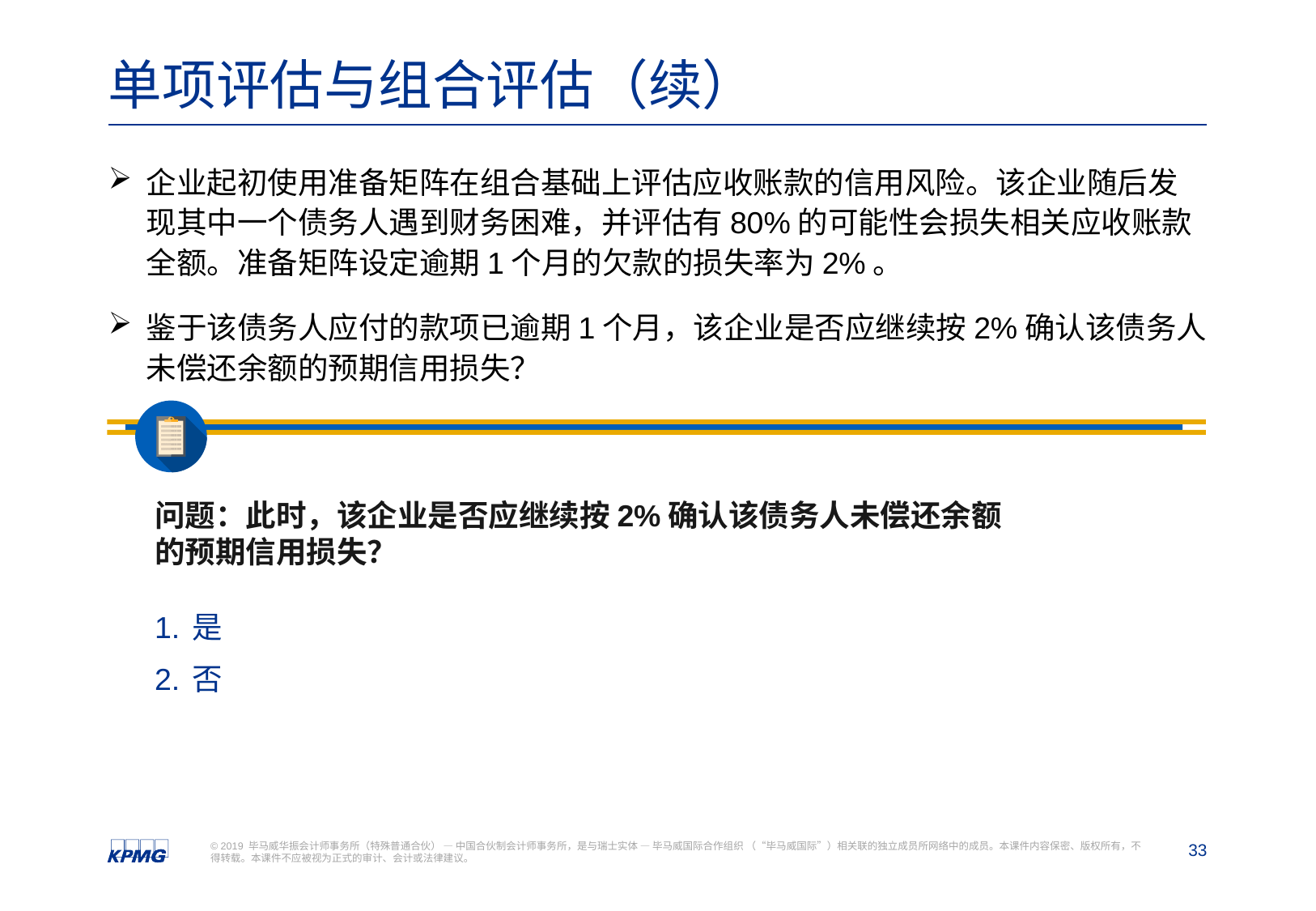

# 单项评估与组合评估（续）
企业起初使用准备矩阵在组合基础上评估应收账款的信用风险。该企业随后发现其中一个债务人遇到财务困难，并评估有80%的可能性会损失相关应收账款全额。准备矩阵设定逾期1个月的欠款的损失率为2%。
鉴于该债务人应付的款项已逾期1个月，该企业是否应继续按2%确认该债务人未偿还余额的预期信用损失？

问题：此时，该企业是否应继续按2%确认该债务人未偿还余额的预期信用损失？
是
否